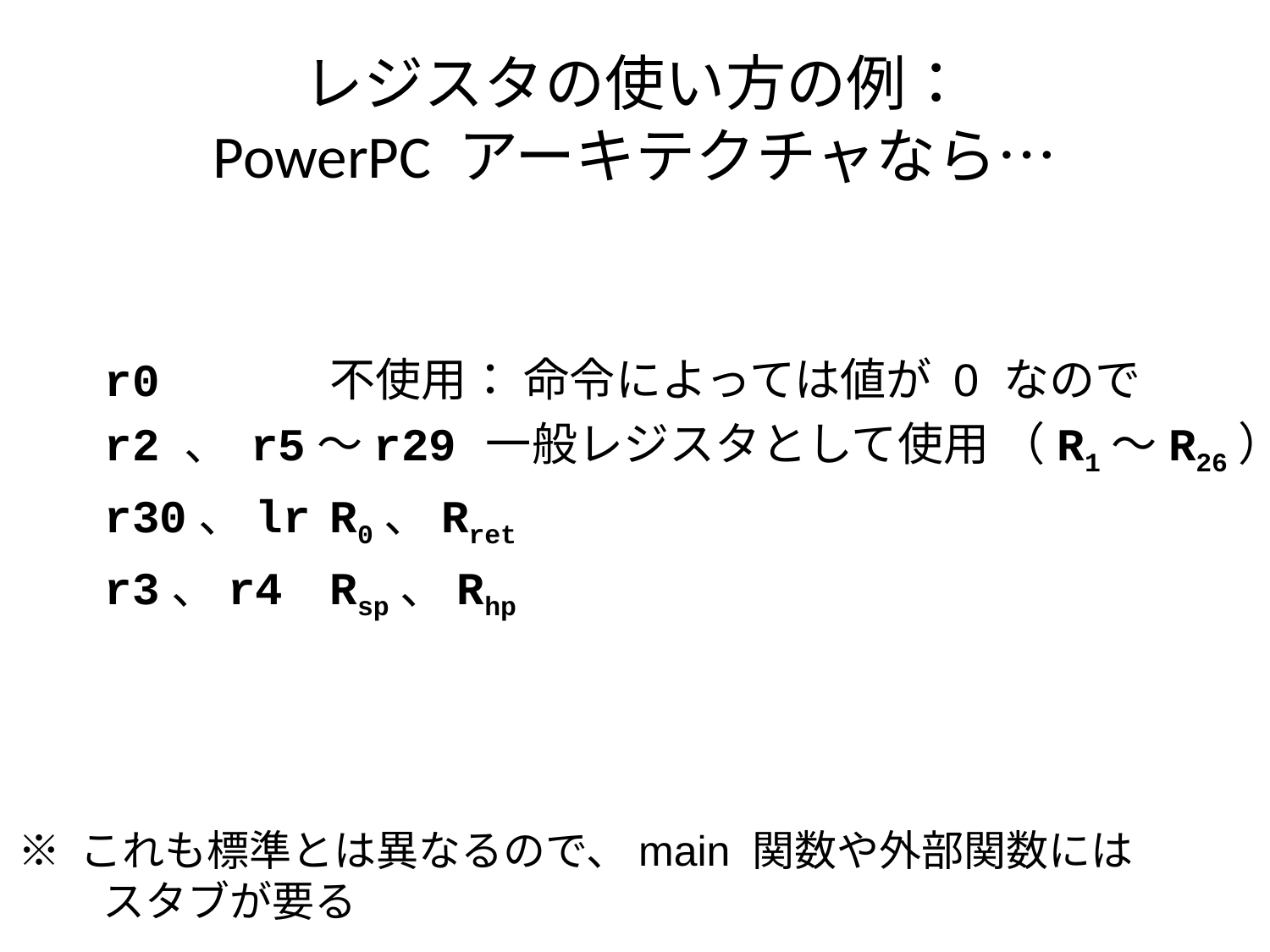

# レジスタの使い方の例： PowerPC アーキテクチャなら…
r0	不使用： 命令によっては値が 0 なので
r2 、 r5～r29	一般レジスタとして使用 （R1～R26）
r30、lr	R0、Rret
r3、r4	Rsp、Rhp
※ これも標準とは異なるので、main 関数や外部関数には
　　スタブが要る